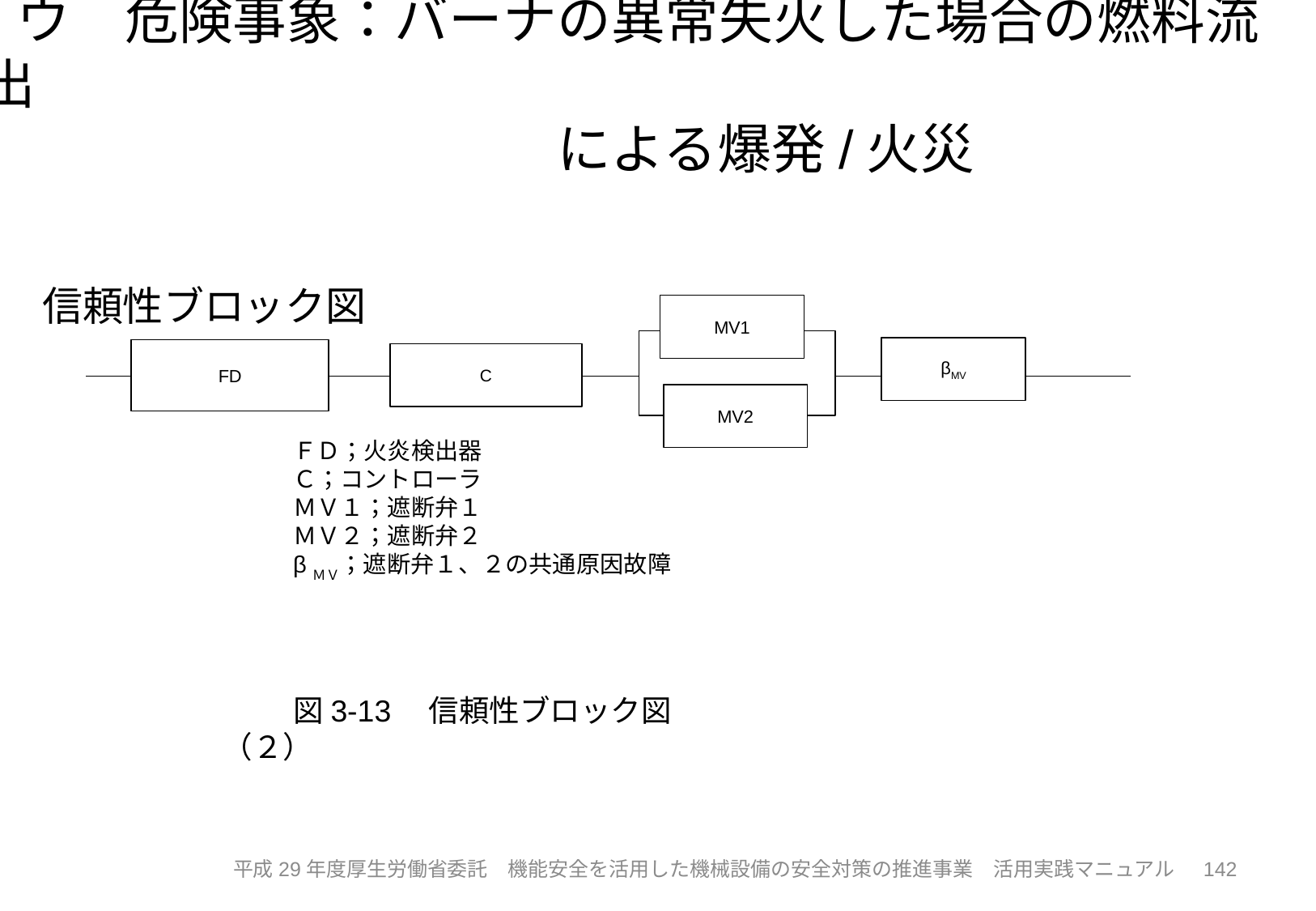

ウ　危険事象：バーナの異常失火した場合の燃料流出
　　　　　　　　　　による爆発/火災

　　信頼性ブロック図

MV1

βMV
FD
MV2
C
ＦＤ；火炎検出器
Ｃ；コントローラ
ＭＶ１；遮断弁１
ＭＶ２；遮断弁２
βＭＶ；遮断弁１、２の共通原因故障

図3-13　信頼性ブロック図（２）
142
平成29年度厚生労働省委託　機能安全を活用した機械設備の安全対策の推進事業　活用実践マニュアル